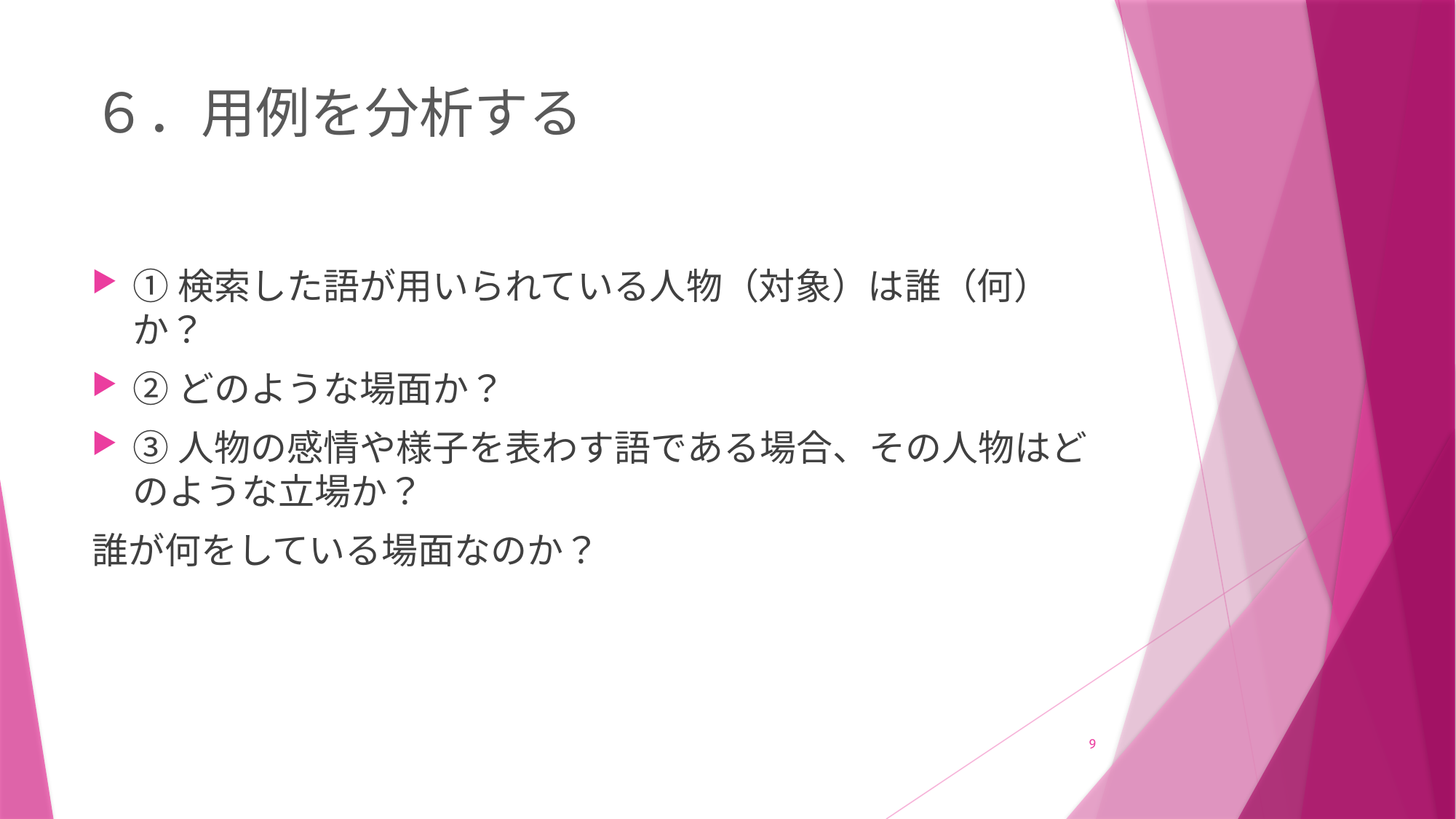

# ６．用例を分析する
①検索した語が用いられている人物（対象）は誰（何）か？
②どのような場面か？
③人物の感情や様子を表わす語である場合、その人物はどのような立場か？
誰が何をしている場面なのか？

9